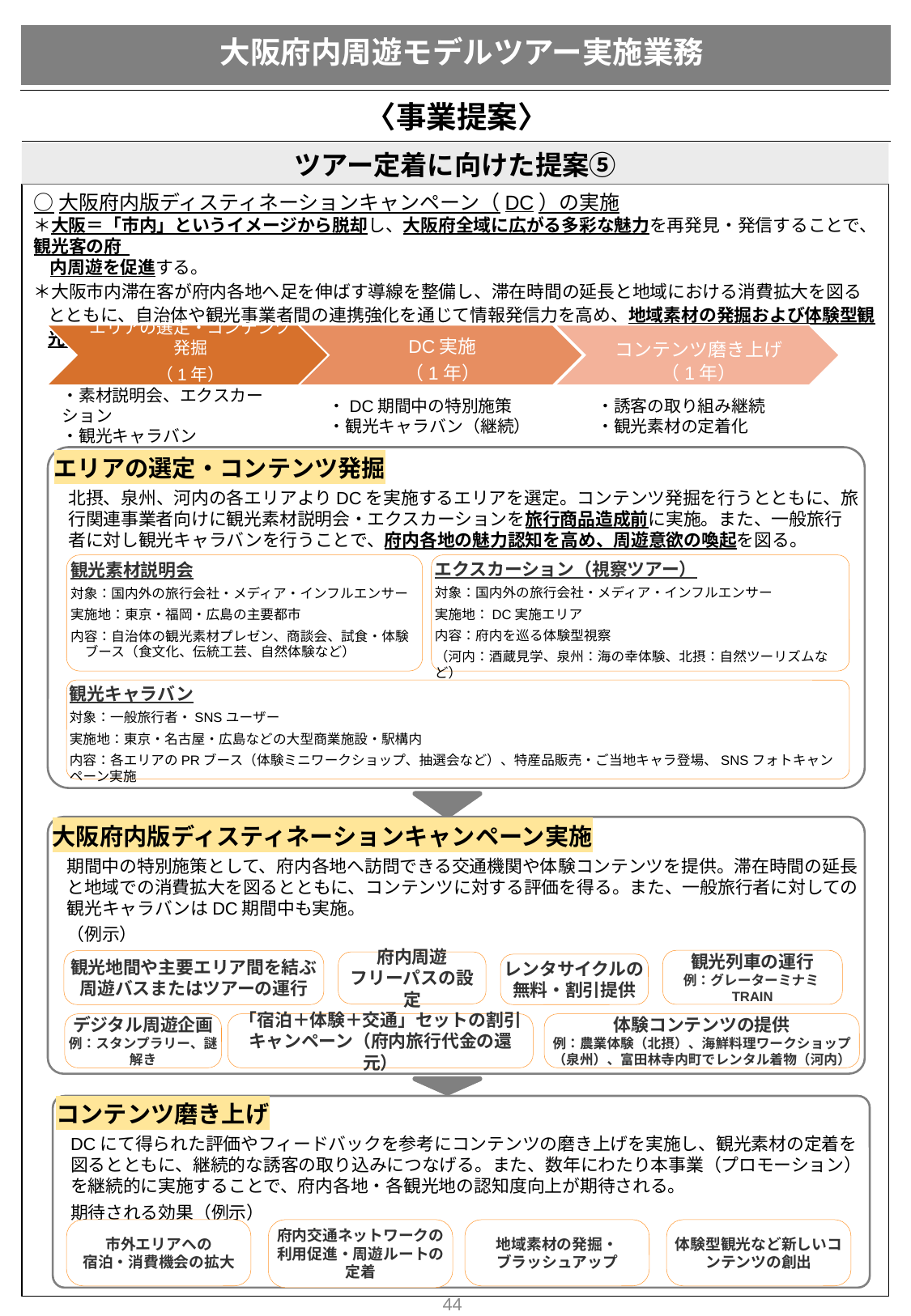

# 大阪府内周遊モデルツアー実施業務
〈事業提案〉
ツアー定着に向けた提案⑤
○大阪府内版ディスティネーションキャンペーン（DC）の実施
＊大阪＝「市内」というイメージから脱却し、大阪府全域に広がる多彩な魅力を再発見・発信することで、観光客の府
   内周遊を促進する。
＊大阪市内滞在客が府内各地へ足を伸ばす導線を整備し、滞在時間の延長と地域における消費拡大を図るとともに、自治体や観光事業者間の連携強化を通じて情報発信力を高め、地域素材の発掘および体験型観光の充実による観光コンテンツの磨き上げを推進する。

エリアの選定・コンテンツ発掘
（1年）
DC実施
（1年）
コンテンツ磨き上げ
（1年）
・素材説明会、エクスカーション
・観光キャラバン
・DC期間中の特別施策
・観光キャラバン（継続）
・誘客の取り組み継続
・観光素材の定着化

エリアの選定・コンテンツ発掘
北摂、泉州、河内の各エリアよりDCを実施するエリアを選定。コンテンツ発掘を行うとともに、旅行関連事業者向けに観光素材説明会・エクスカーションを旅行商品造成前に実施。また、一般旅行者に対し観光キャラバンを行うことで、府内各地の魅力認知を高め、周遊意欲の喚起を図る。
観光素材説明会
対象：国内外の旅行会社・メディア・インフルエンサー
実施地：東京・福岡・広島の主要都市
内容：自治体の観光素材プレゼン、商談会、試食・体験ブース（食文化、伝統工芸、自然体験など）
エクスカーション（視察ツアー）
対象：国内外の旅行会社・メディア・インフルエンサー
実施地：DC実施エリア
内容：府内を巡る体験型視察
（河内：酒蔵見学、泉州：海の幸体験、北摂：自然ツーリズムなど）

観光キャラバン
対象：一般旅行者・SNSユーザー
実施地：東京・名古屋・広島などの大型商業施設・駅構内
内容：各エリアのPRブース（体験ミニワークショップ、抽選会など）、特産品販売・ご当地キャラ登場、SNSフォトキャンペーン実施

大阪府内版ディスティネーションキャンペーン実施
期間中の特別施策として、府内各地へ訪問できる交通機関や体験コンテンツを提供。滞在時間の延長と地域での消費拡大を図るとともに、コンテンツに対する評価を得る。また、一般旅行者に対しての観光キャラバンはDC期間中も実施。
（例示）
観光列車の運行
例：グレーターミナミTRAIN
観光地間や主要エリア間を結ぶ
周遊バスまたはツアーの運行
府内周遊
フリーパスの設定
レンタサイクルの
無料・割引提供
デジタル周遊企画
例：スタンプラリー、謎解き
「宿泊＋体験＋交通」セットの割引
キャンペーン（府内旅行代金の還元）
体験コンテンツの提供
例：農業体験（北摂）、海鮮料理ワークショップ（泉州）、富田林寺内町でレンタル着物（河内）

コンテンツ磨き上げ
DCにて得られた評価やフィードバックを参考にコンテンツの磨き上げを実施し、観光素材の定着を図るとともに、継続的な誘客の取り込みにつなげる。また、数年にわたり本事業（プロモーション）を継続的に実施することで、府内各地・各観光地の認知度向上が期待される。
期待される効果（例示）

市外エリアへの
宿泊・消費機会の拡大
府内交通ネットワークの利用促進・周遊ルートの定着
地域素材の発掘・
ブラッシュアップ
体験型観光など新しいコンテンツの創出

44